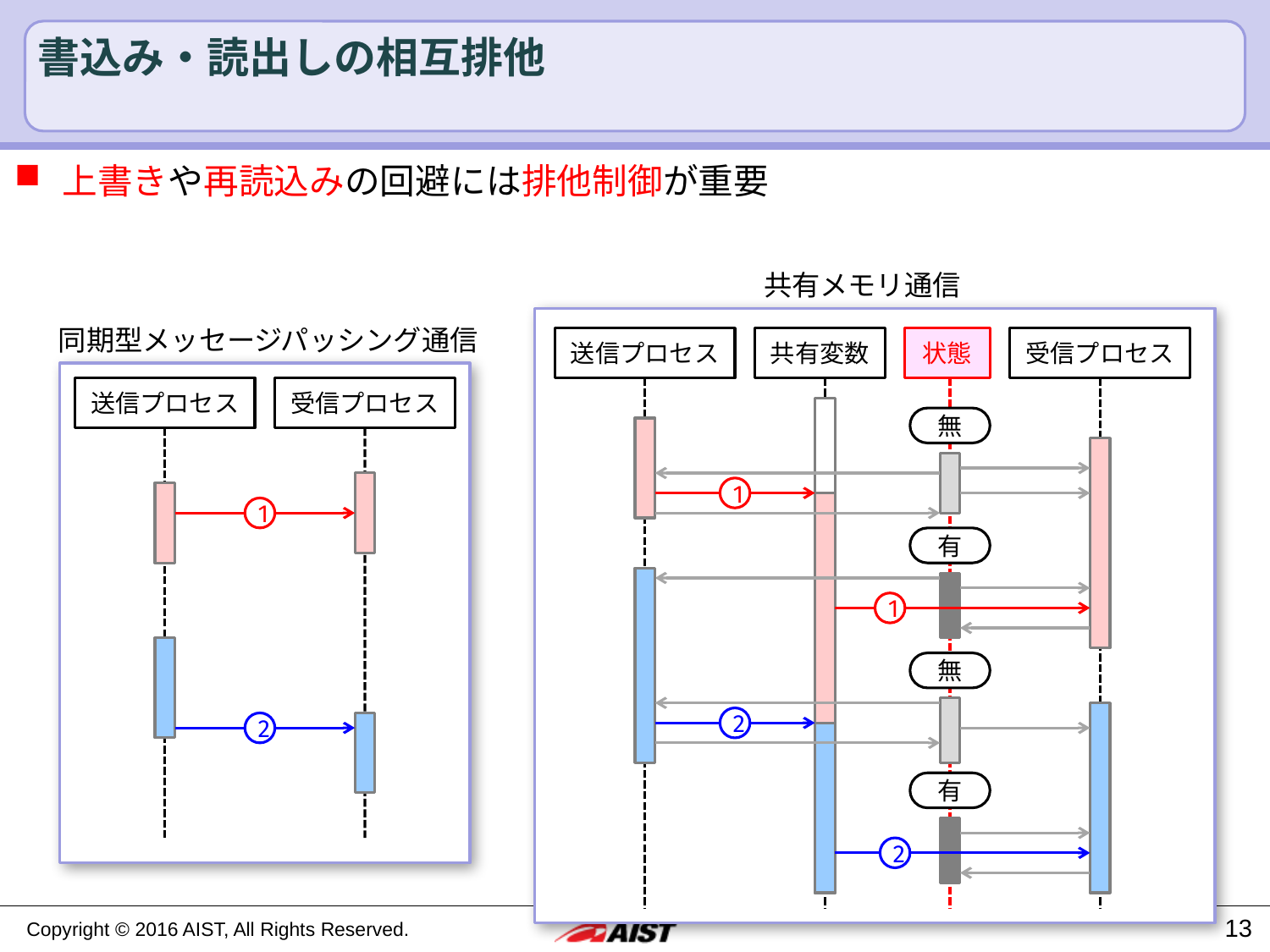

# 書込み・読出しの相互排他

上書きや再読込みの回避には排他制御が重要
共有メモリ通信

同期型メッセージパッシング通信
送信プロセス
共有変数
状態
受信プロセス

送信プロセス
受信プロセス

無

1

1
有

1

無

2
2

有

2
13